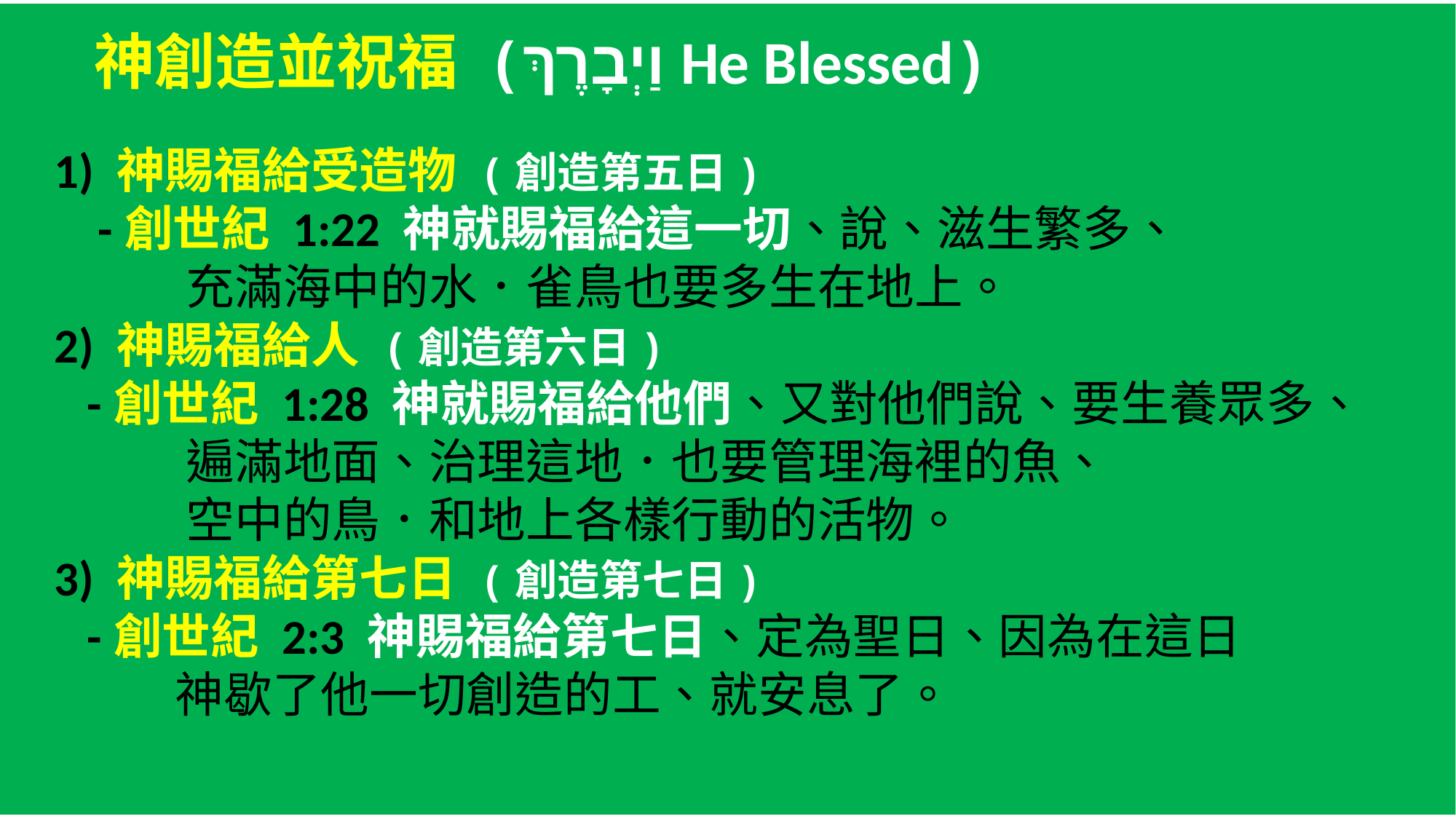

神創造並祝福 (‎וַיְבָרֶךְ He Blessed)

    1) 神賜福給受造物 (創造第五日)
        -創世紀 1:22 神就賜福給這一切、說、滋生繁多、
               充滿海中的水．雀鳥也要多生在地上。
    2) 神賜福給人 (創造第六日)
       -創世紀 1:28 神就賜福給他們、又對他們說、要生養眾多、
               遍滿地面、治理這地．也要管理海裡的魚、
               空中的鳥．和地上各樣行動的活物。
    3) 神賜福給第七日 (創造第七日)
       -創世紀 2:3 神賜福給第七日、定為聖日、因為在這日
              神歇了他一切創造的工、就安息了。